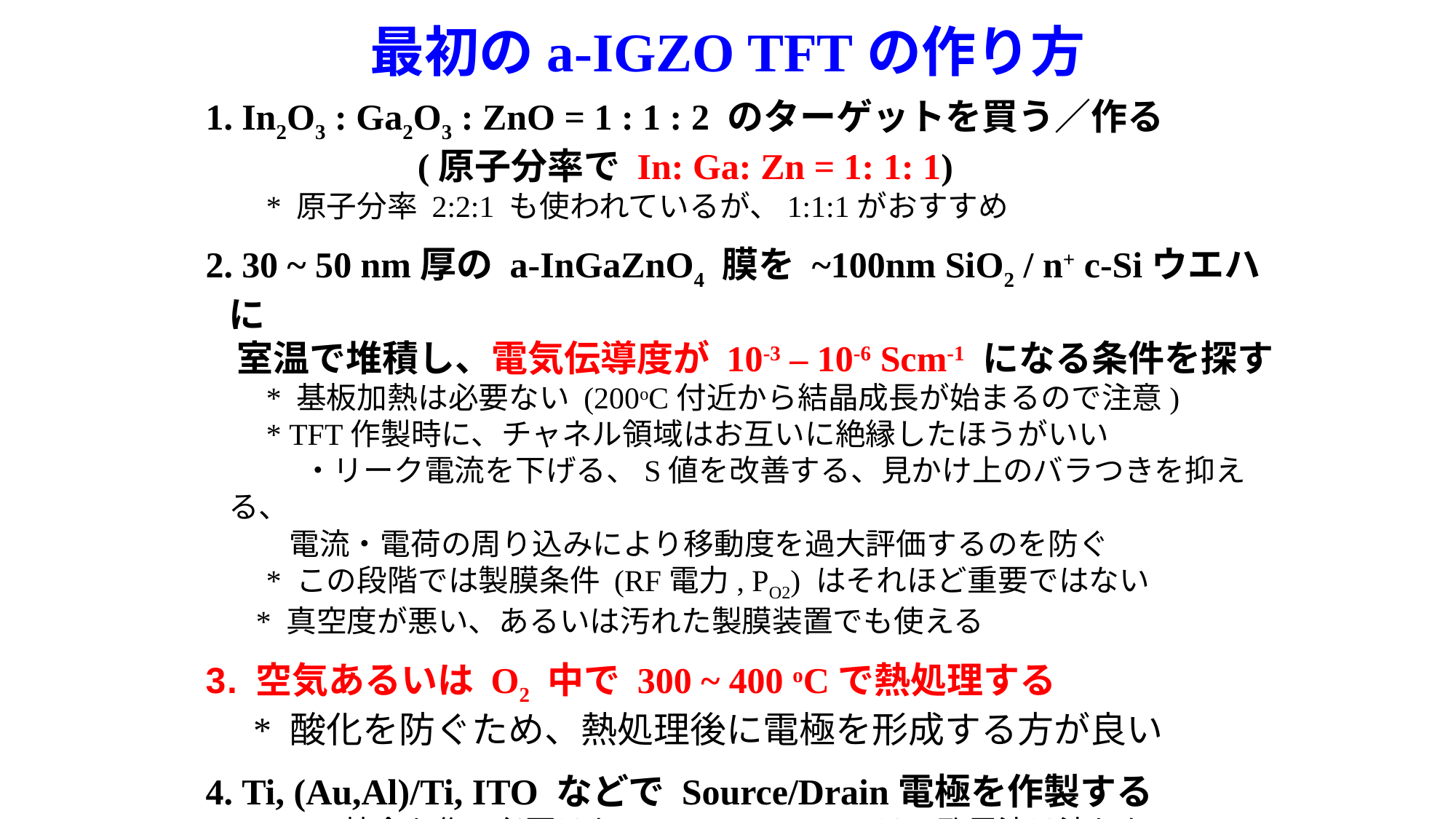

最初のa-IGZO TFTの作り方
 In2O3 : Ga2O3 : ZnO = 1 : 1 : 2 のターゲットを買う／作る
                      (原子分率で In: Ga: Zn = 1: 1: 1)
　* 原子分率 2:2:1 も使われているが、1:1:1がおすすめ
 30 ~ 50 nm厚の a-InGaZnO4 膜を ~100nm SiO2 / n+ c-Siウエハに
 室温で堆積し、電気伝導度が 10-3 – 10-6 Scm-1 になる条件を探す
　* 基板加熱は必要ない (200oC付近から結晶成長が始まるので注意)
　* TFT作製時に、チャネル領域はお互いに絶縁したほうがいい
　　  ・リーク電流を下げる、S値を改善する、見かけ上のバラつきを抑える、
         電流・電荷の周り込みにより移動度を過大評価するのを防ぐ
　* この段階では製膜条件 (RF電力, PO2) はそれほど重要ではない
   * 真空度が悪い、あるいは汚れた製膜装置でも使える
 空気あるいは O2 中で 300 ~ 400 oCで熱処理する
  * 酸化を防ぐため、熱処理後に電極を形成する方が良い
 Ti, (Au,Al)/Ti, ITO などで Source/Drain電極を作製する
　* P/N接合を作る必要はない (a-IGZO TFTsでは正孔電流は流れない)